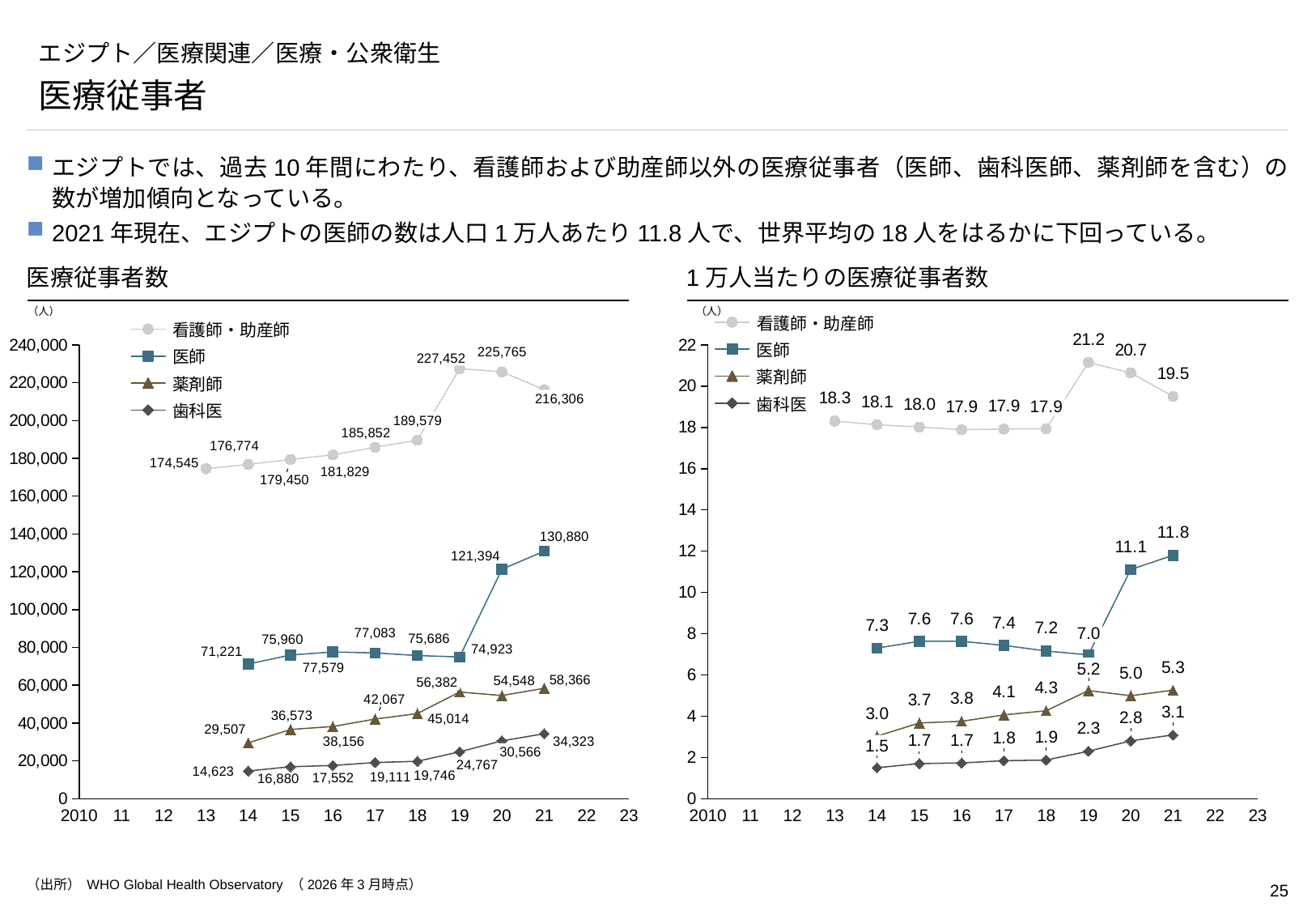

# エジプト／医療関連／医療・公衆衛生
医療従事者
エジプトでは、過去10年間にわたり、看護師および助産師以外の医療従事者（医師、歯科医師、薬剤師を含む）の数が増加傾向となっている。
2021年現在、エジプトの医師の数は人口1万人あたり11.8人で、世界平均の18人をはるかに下回っている。
医療従事者数
1万人当たりの医療従事者数
（人）
（人）

### Chart

| Category |  |  |  |  |
|---|---|---|---|---|
看護師・助産師

看護師・助産師

### Chart

| Category |  |  |  |  |
|---|---|---|---|---|
医師

医師
227,452

薬剤師

薬剤師

216,306
歯科医
17.9

歯科医

189,579
7.0
5.2
58,366
56,382
1.5
30,566
2010
11
12
13
14
15
16
17
18
19
20
21
22
23
2010
11
12
13
14
15
16
17
18
19
20
21
22
23
（出所） WHO Global Health Observatory （2026年3月時点）